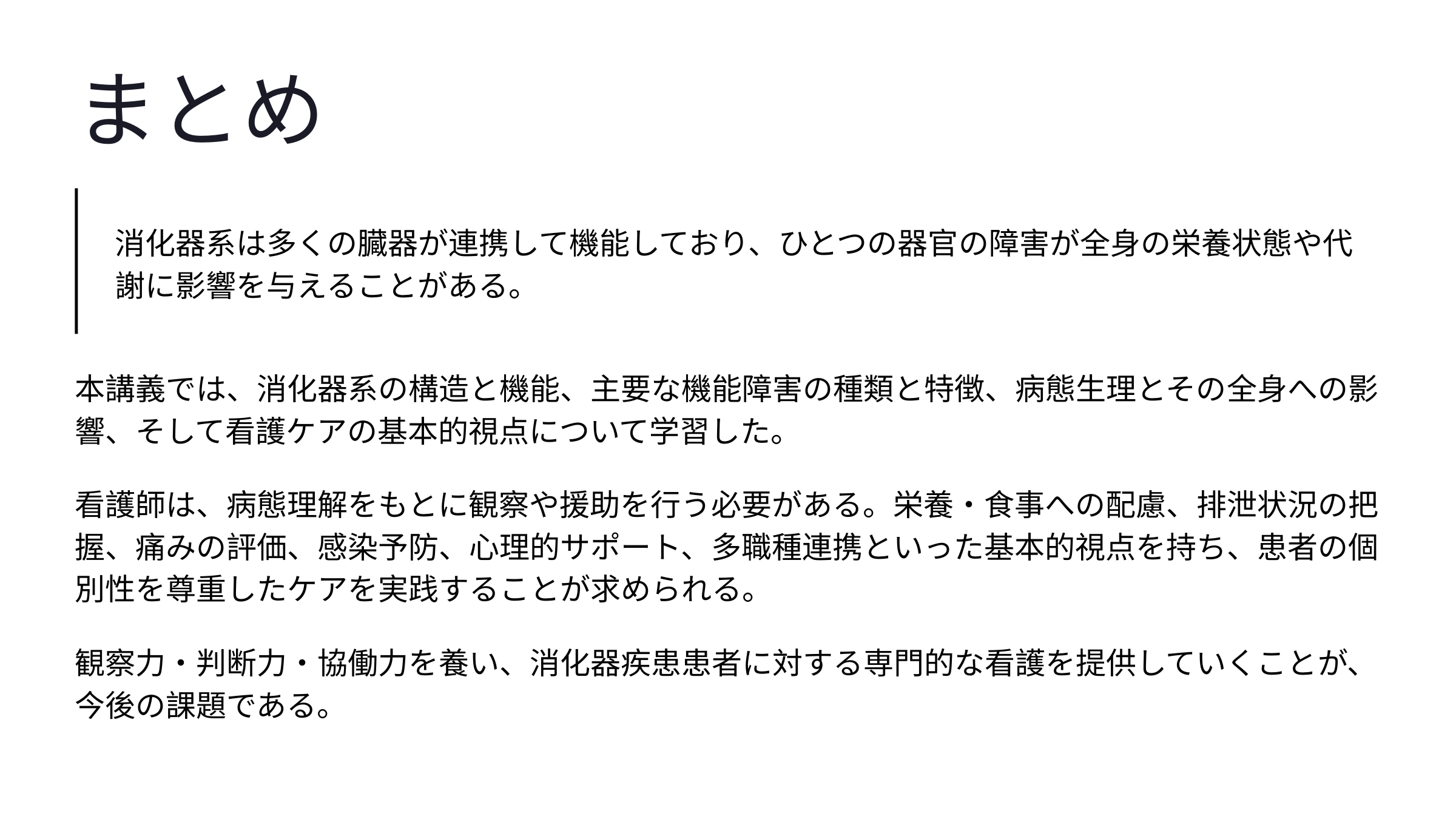

まとめ

消化器系は多くの臓器が連携して機能しており、ひとつの器官の障害が全身の栄養状態や代謝に影響を与えることがある。
本講義では、消化器系の構造と機能、主要な機能障害の種類と特徴、病態生理とその全身への影響、そして看護ケアの基本的視点について学習した。
看護師は、病態理解をもとに観察や援助を行う必要がある。栄養・食事への配慮、排泄状況の把握、痛みの評価、感染予防、心理的サポート、多職種連携といった基本的視点を持ち、患者の個別性を尊重したケアを実践することが求められる。
観察力・判断力・協働力を養い、消化器疾患患者に対する専門的な看護を提供していくことが、今後の課題である。